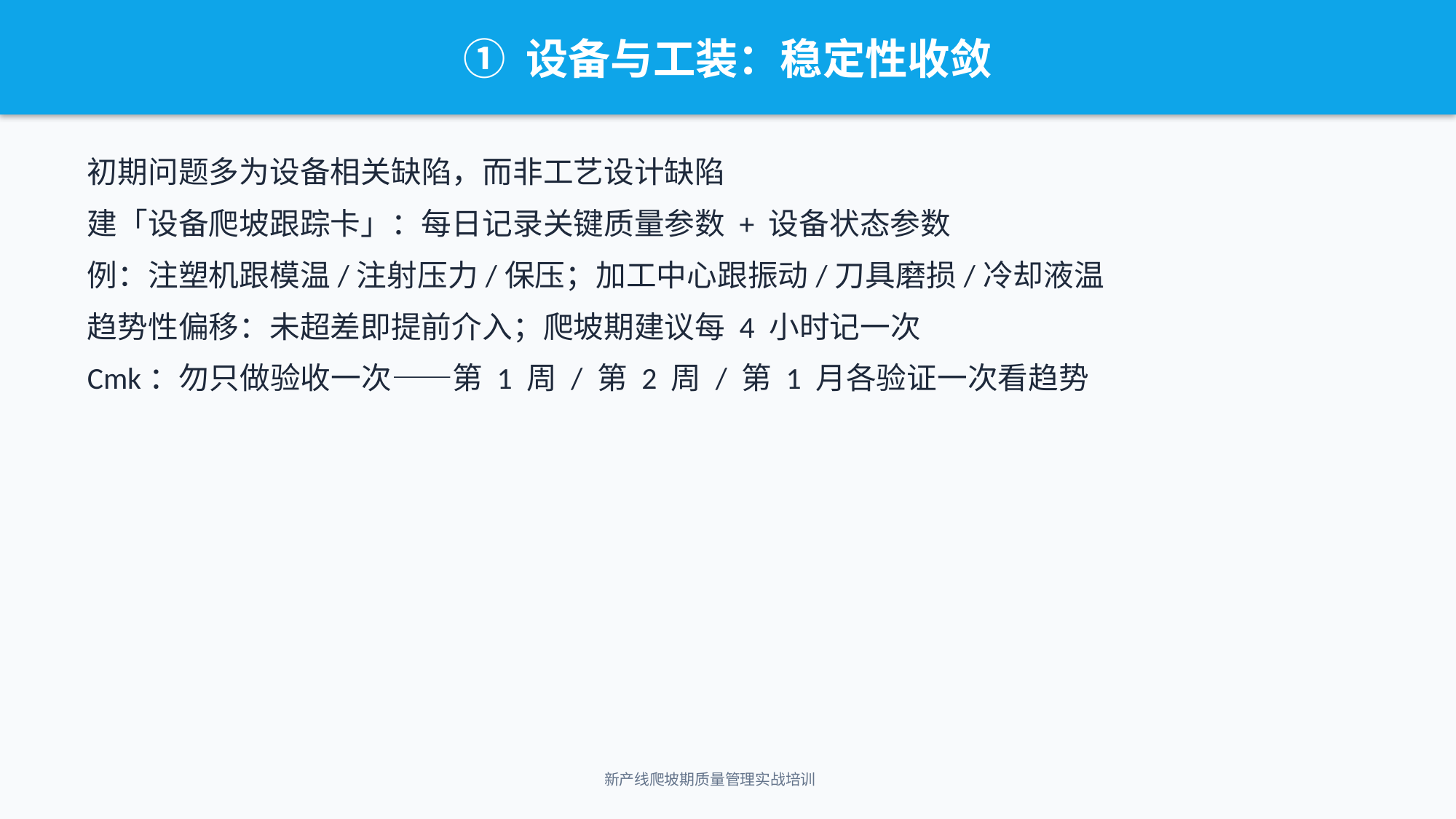

① 设备与工装：稳定性收敛
初期问题多为设备相关缺陷，而非工艺设计缺陷
建「设备爬坡跟踪卡」：每日记录关键质量参数 + 设备状态参数
例：注塑机跟模温/注射压力/保压；加工中心跟振动/刀具磨损/冷却液温
趋势性偏移：未超差即提前介入；爬坡期建议每 4 小时记一次
Cmk：勿只做验收一次——第 1 周 / 第 2 周 / 第 1 月各验证一次看趋势
新产线爬坡期质量管理实战培训